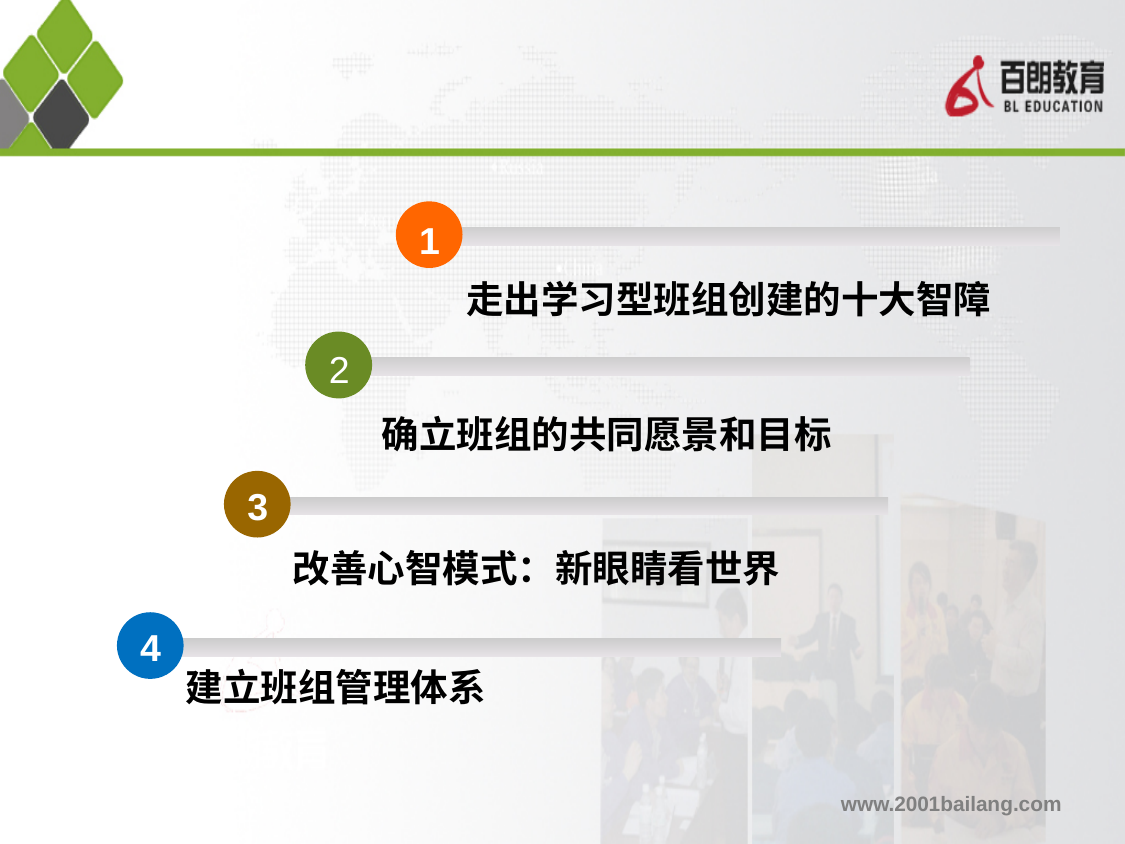

1
走出学习型班组创建的十大智障

2

确立班组的共同愿景和目标

3
改善心智模式：新眼睛看世界

4
建立班组管理体系